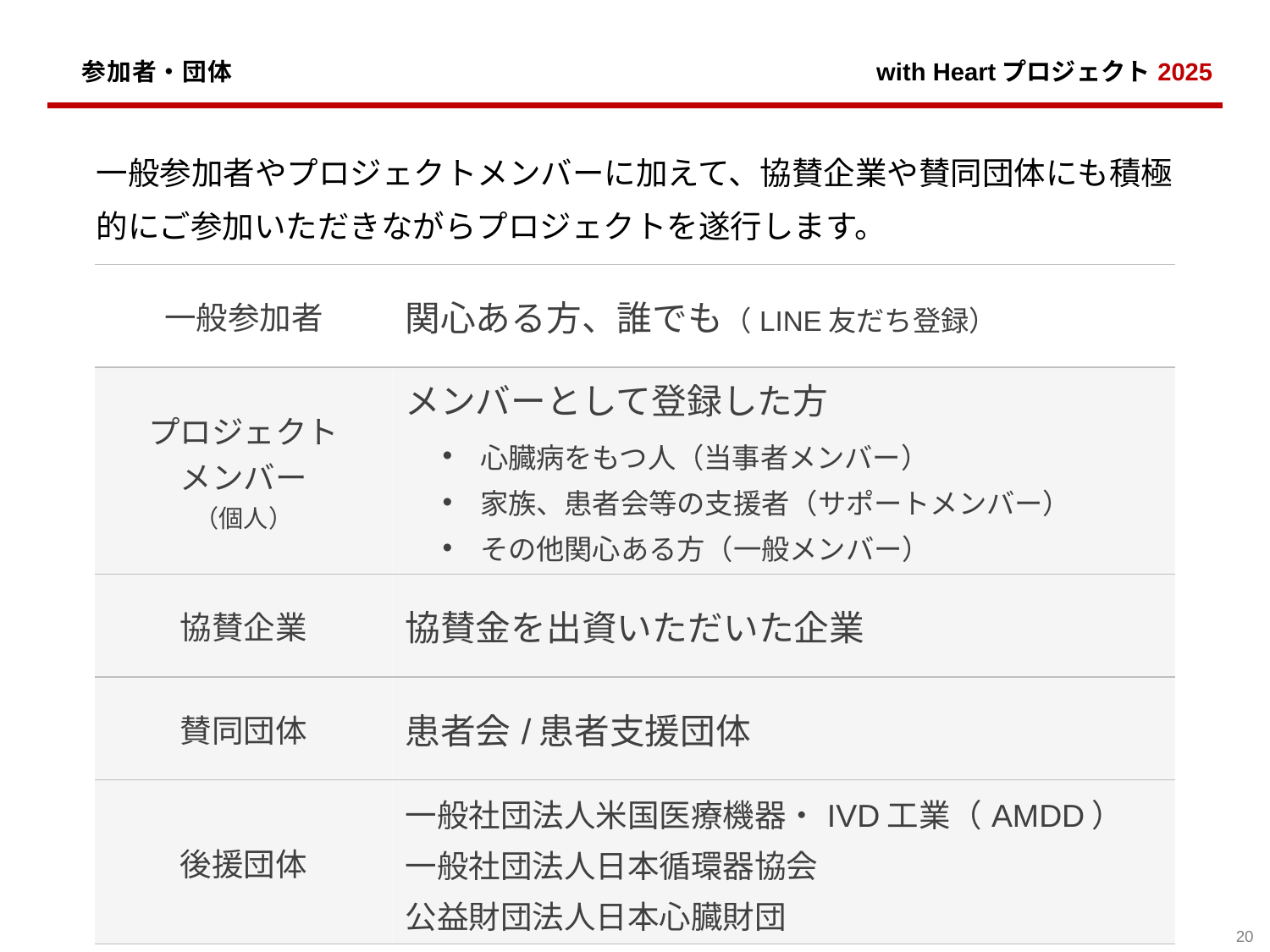

# 参加者・団体
with Heartプロジェクト2025
一般参加者やプロジェクトメンバーに加えて、協賛企業や賛同団体にも積極的にご参加いただきながらプロジェクトを遂行します。
| 一般参加者 | 関心ある方、誰でも（LINE友だち登録） |
| --- | --- |
| プロジェクト メンバー （個人） | メンバーとして登録した方 心臓病をもつ人（当事者メンバー） 家族、患者会等の支援者（サポートメンバー） その他関心ある方（一般メンバー） |
| 協賛企業 | 協賛金を出資いただいた企業 |
| 賛同団体 | 患者会/患者支援団体 |
| 後援団体 | 一般社団法人米国医療機器・IVD工業（AMDD） 一般社団法人日本循環器協会 公益財団法人日本心臓財団 |
20